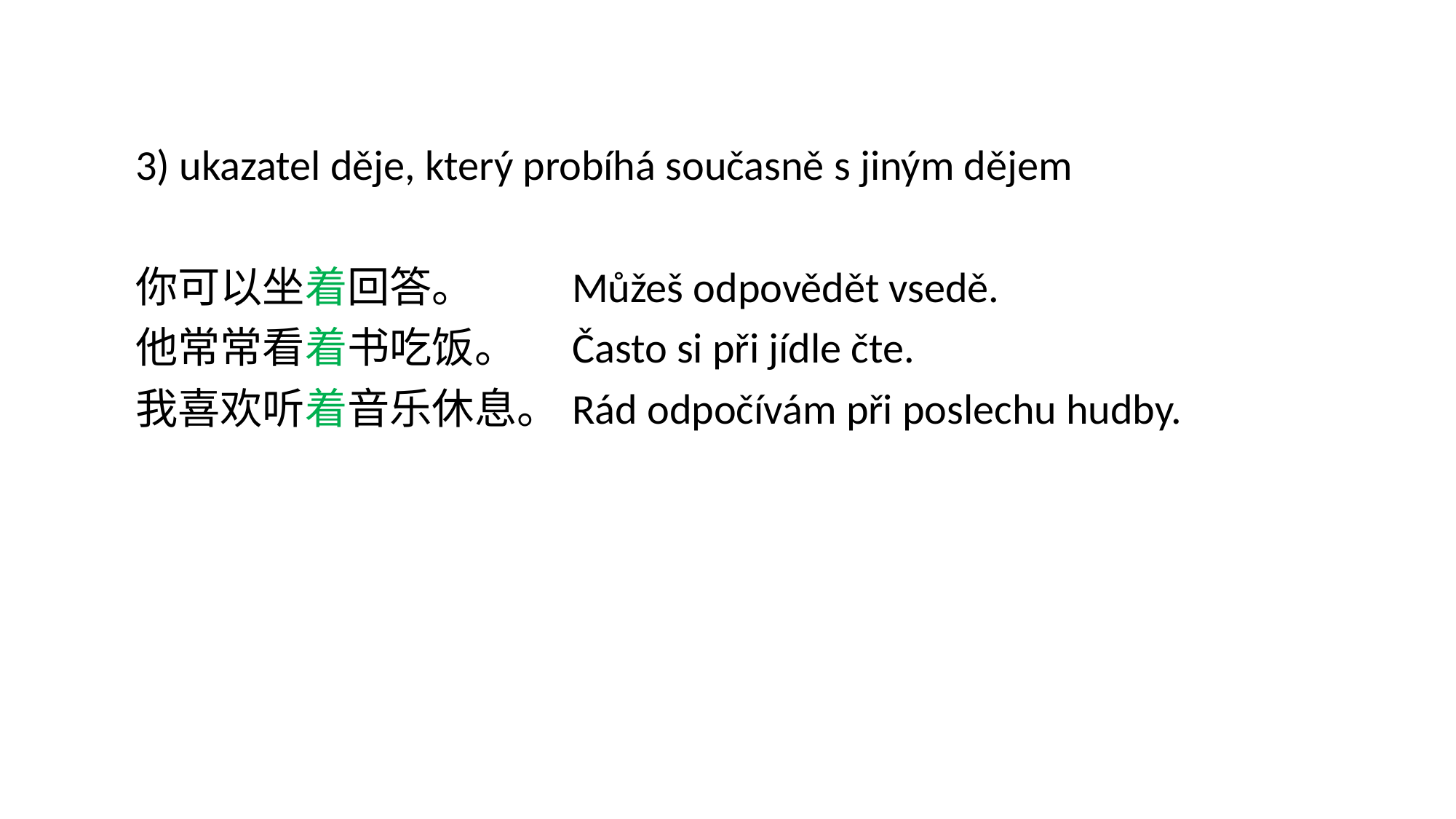

3) ukazatel děje, který probíhá současně s jiným dějem

你可以坐着回答。	Můžeš odpovědět vsedě.
他常常看着书吃饭。	Často si při jídle čte.
我喜欢听着音乐休息。	Rád odpočívám při poslechu hudby.